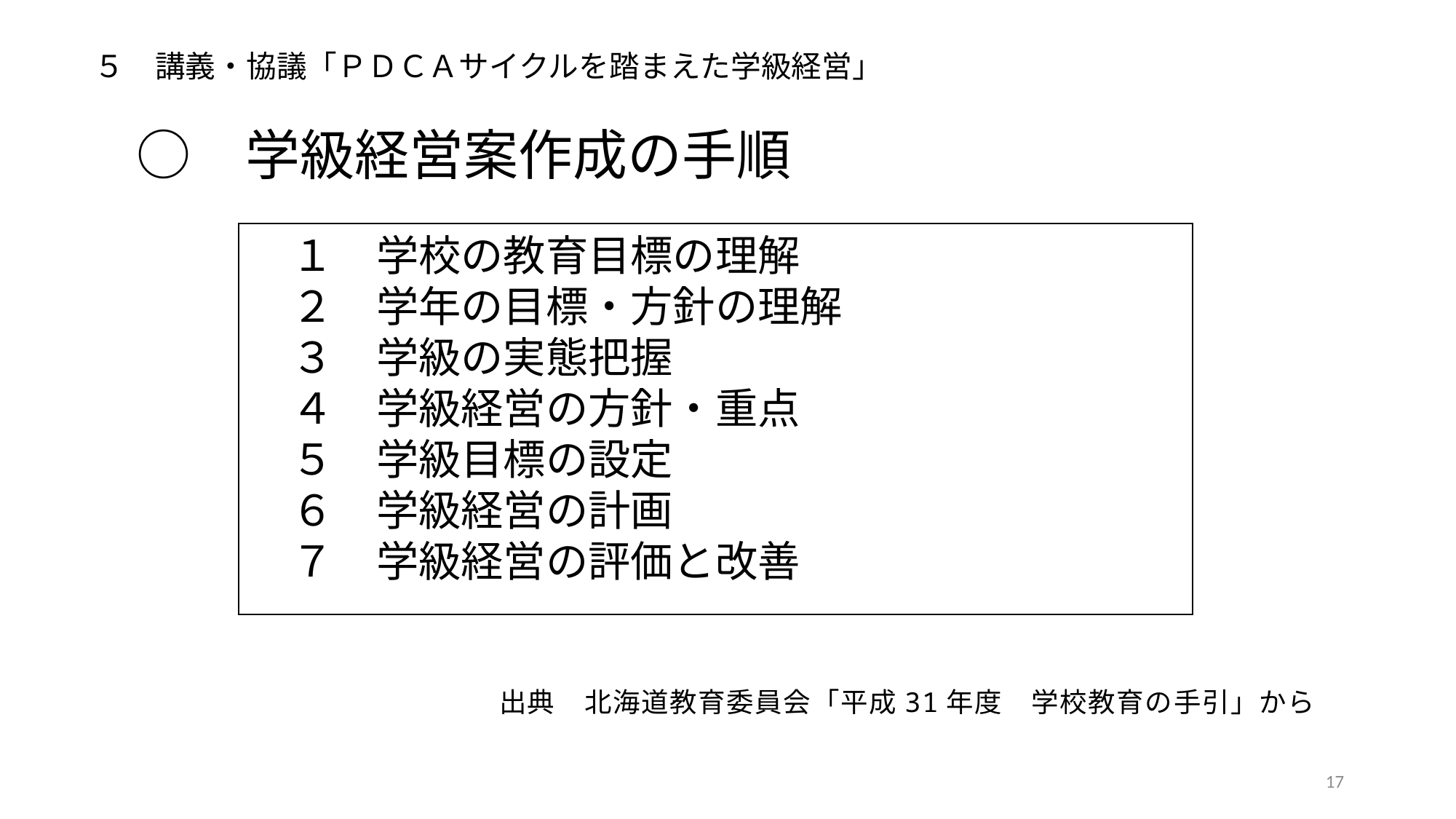

５　講義・協議「ＰＤＣＡサイクルを踏まえた学級経営」
　○　学級経営案作成の手順
　１　学校の教育目標の理解
　２　学年の目標・方針の理解
　３　学級の実態把握
　４　学級経営の方針・重点
　５　学級目標の設定
　６　学級経営の計画
　７　学級経営の評価と改善

出典　北海道教育委員会「平成31年度　学校教育の手引」から
17